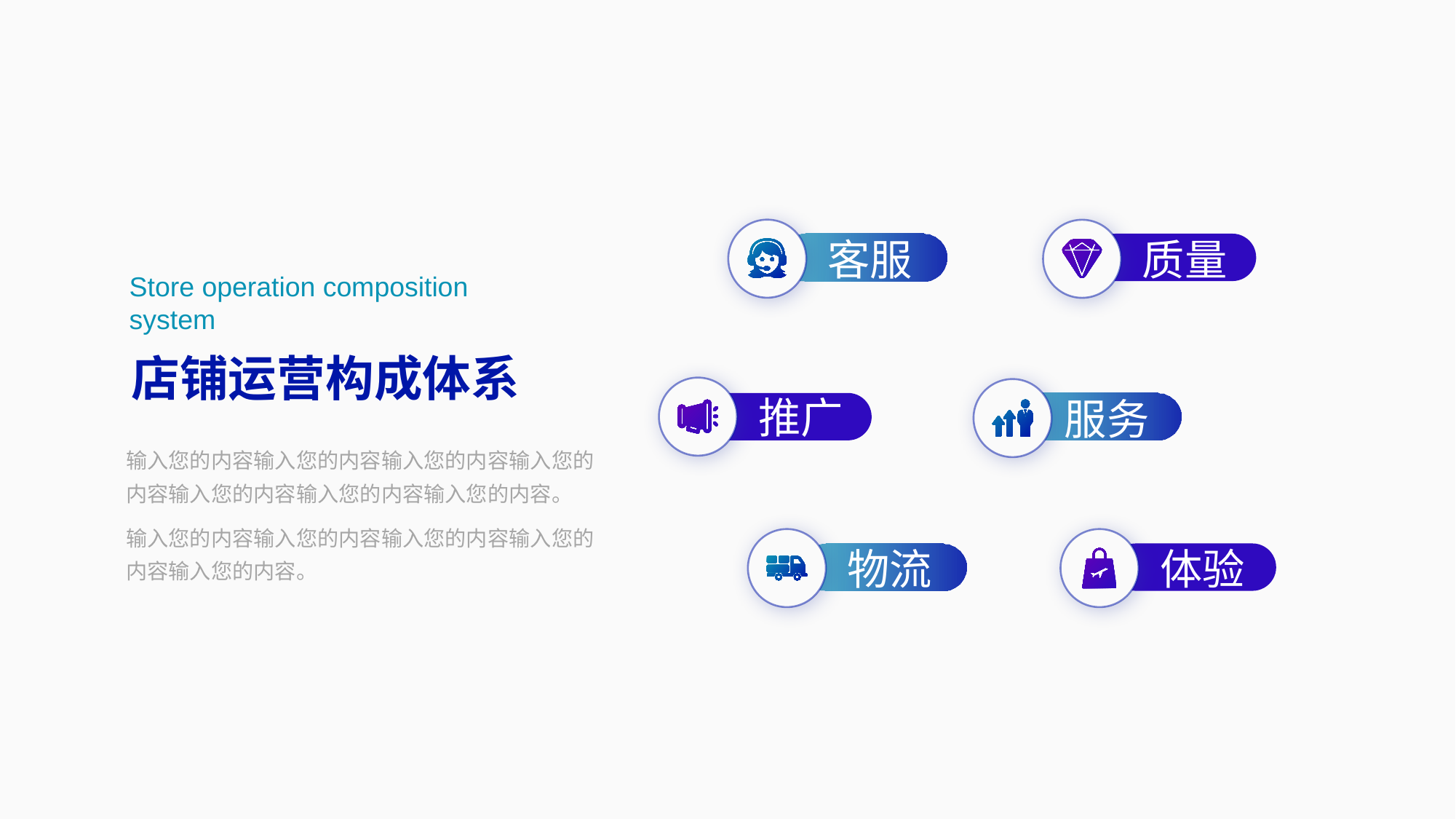

客服
质量

Store operation composition system
店铺运营构成体系

推广
服务

输入您的内容输入您的内容输入您的内容输入您的内容输入您的内容输入您的内容输入您的内容。
输入您的内容输入您的内容输入您的内容输入您的内容输入您的内容。

物流
体验